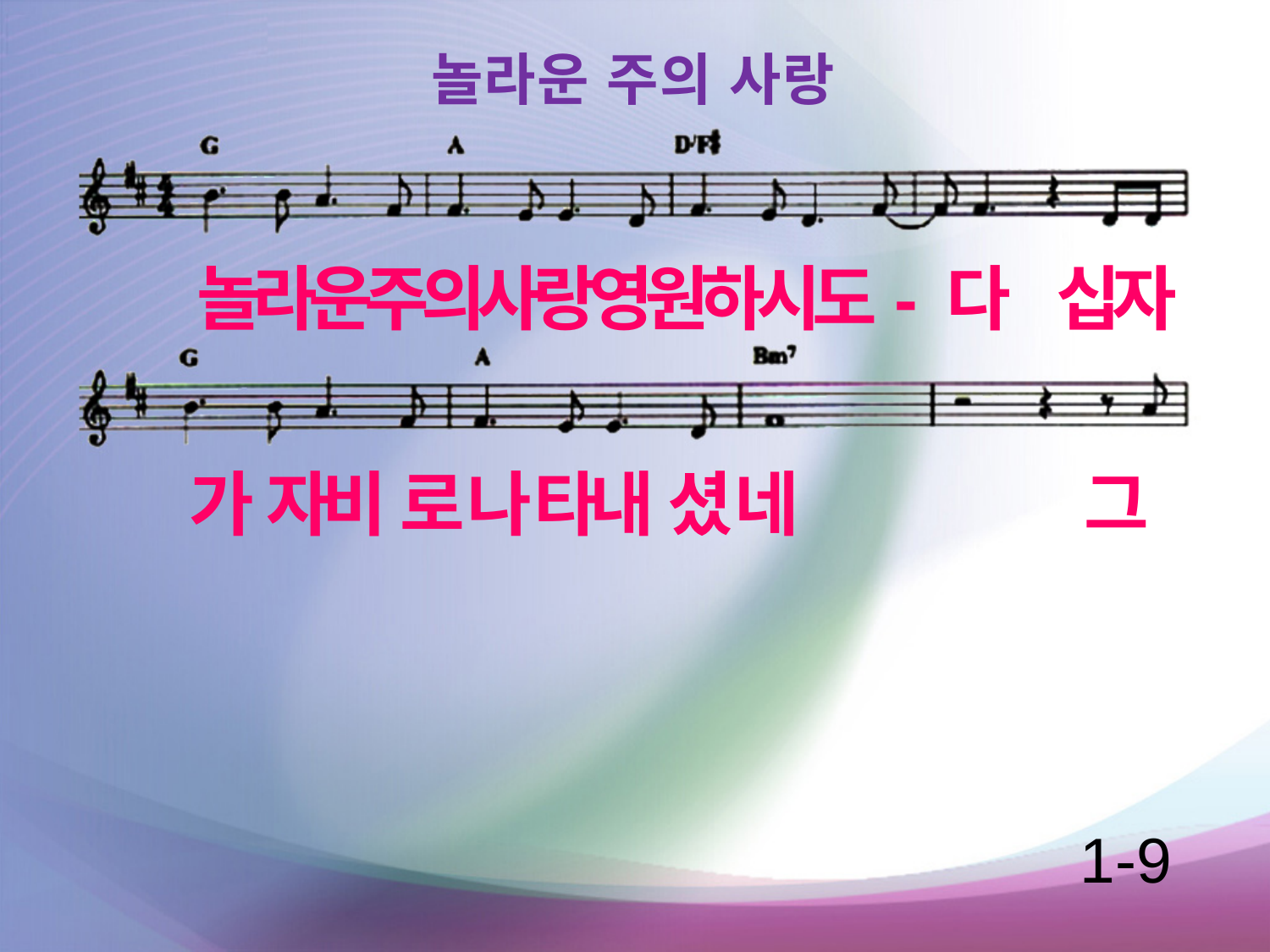

놀라운 주의 사랑
놀라운주의사랑영원하시도- 다     십자
가  자비  로 나 타내  셨 네                           그
1-9